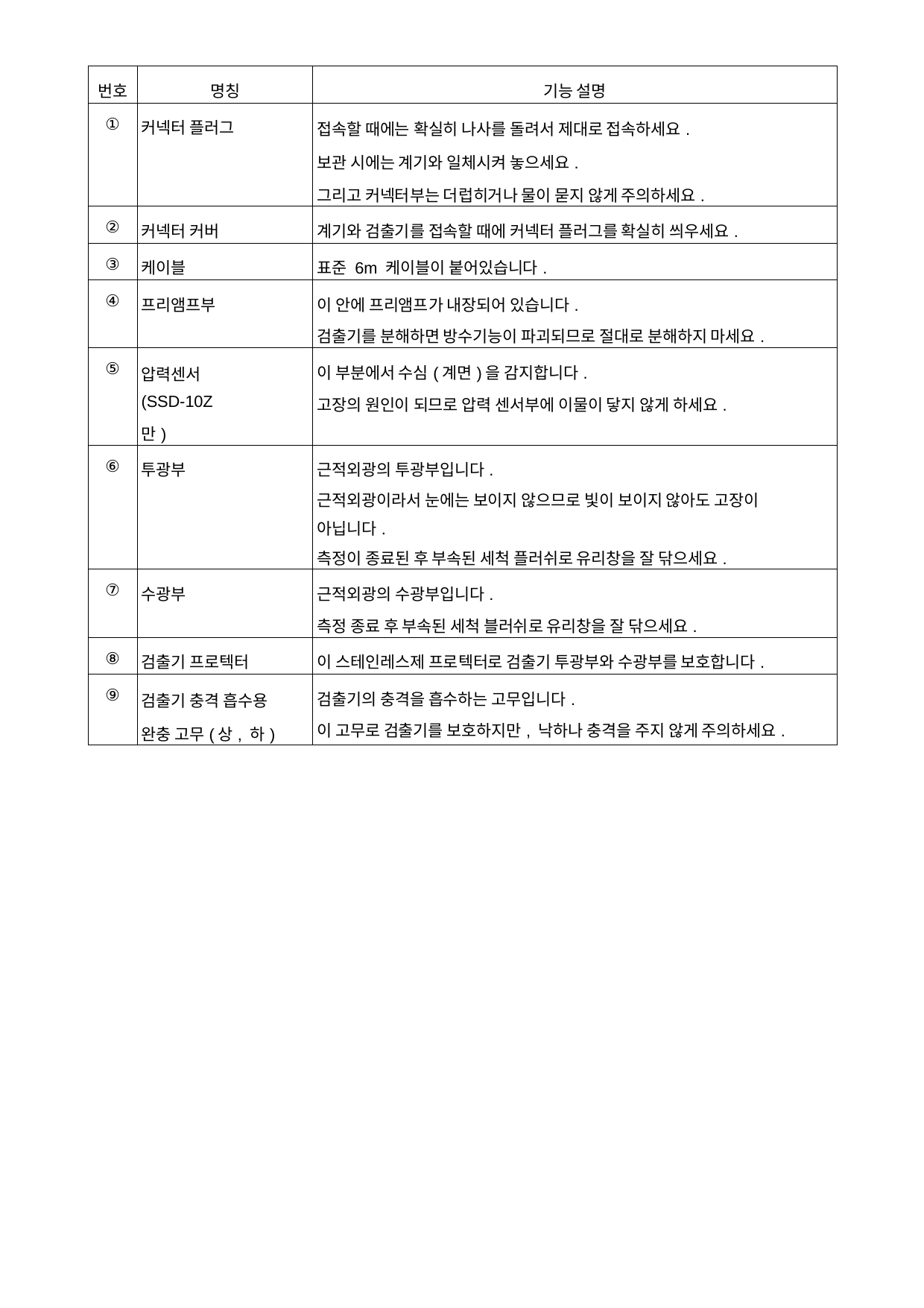

| 번호 | 명칭 | 기능 설명 |
| --- | --- | --- |
| ① | 커넥터 플러그 | 접속할 때에는 확실히 나사를 돌려서 제대로 접속하세요. 보관 시에는 계기와 일체시켜 놓으세요. 그리고 커넥터부는 더럽히거나 물이 묻지 않게 주의하세요. |
| ② | 커넥터 커버 | 계기와 검출기를 접속할 때에 커넥터 플러그를 확실히 씌우세요. |
| ③ | 케이블 | 표준 6m 케이블이 붙어있습니다. |
| ④ | 프리앰프부 | 이 안에 프리앰프가 내장되어 있습니다. 검출기를 분해하면 방수기능이 파괴되므로 절대로 분해하지 마세요. |
| ⑤ | 압력센서 (SSD-10Z만) | 이 부분에서 수심(계면)을 감지합니다. 고장의 원인이 되므로 압력 센서부에 이물이 닿지 않게 하세요. |
| ⑥ | 투광부 | 근적외광의 투광부입니다. 근적외광이라서 눈에는 보이지 않으므로 빛이 보이지 않아도 고장이 아닙니다. 측정이 종료된 후 부속된 세척 플러쉬로 유리창을 잘 닦으세요. |
| ⑦ | 수광부 | 근적외광의 수광부입니다. 측정 종료 후 부속된 세척 블러쉬로 유리창을 잘 닦으세요. |
| ⑧ | 검출기 프로텍터 | 이 스테인레스제 프로텍터로 검출기 투광부와 수광부를 보호합니다. |
| ⑨ | 검출기 충격 흡수용 완충 고무(상, 하) | 검출기의 충격을 흡수하는 고무입니다. 이 고무로 검출기를 보호하지만, 낙하나 충격을 주지 않게 주의하세요. |